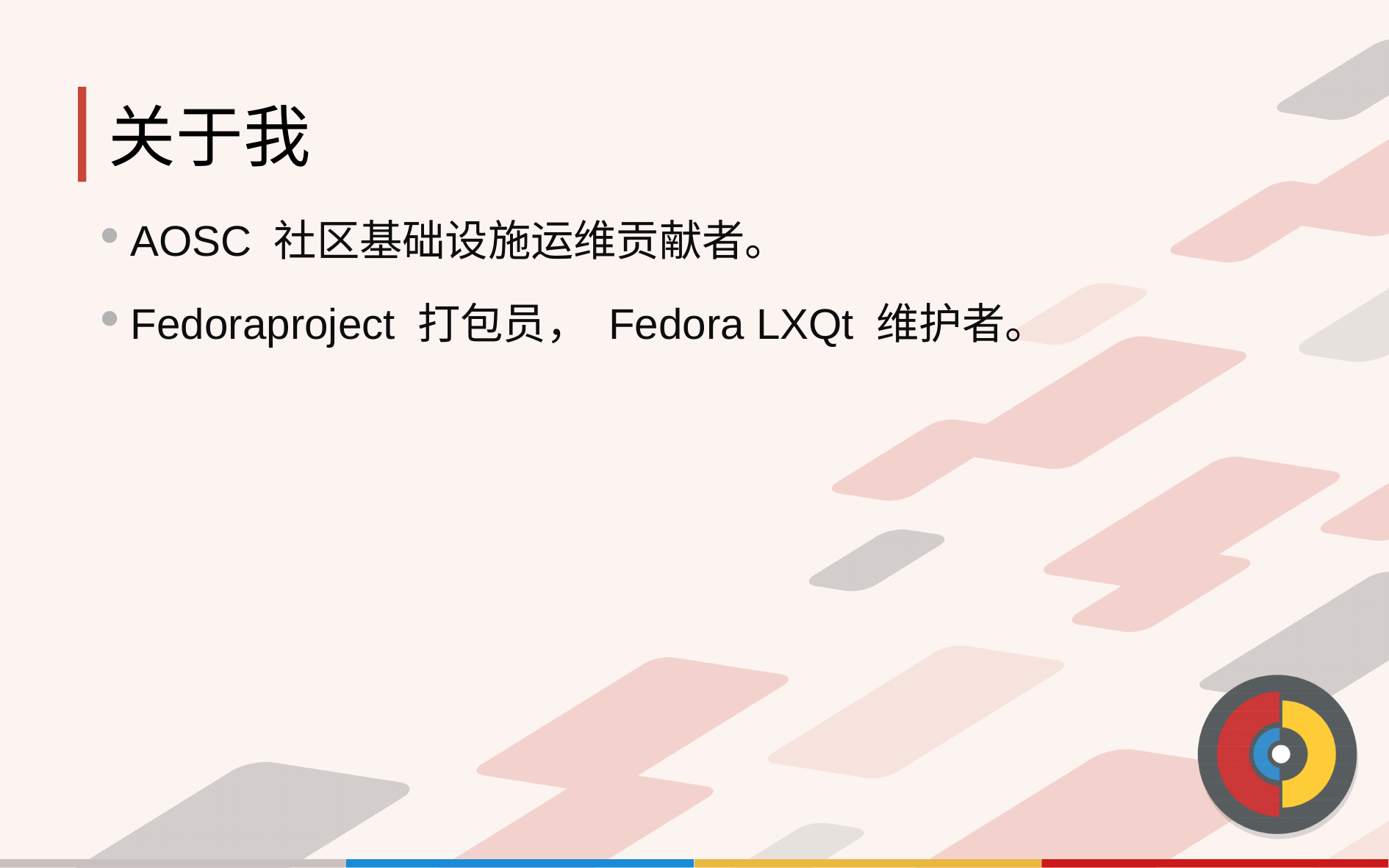

# 关于我
AOSC 社区基础设施运维贡献者。
Fedoraproject 打包员， Fedora LXQt 维护者。